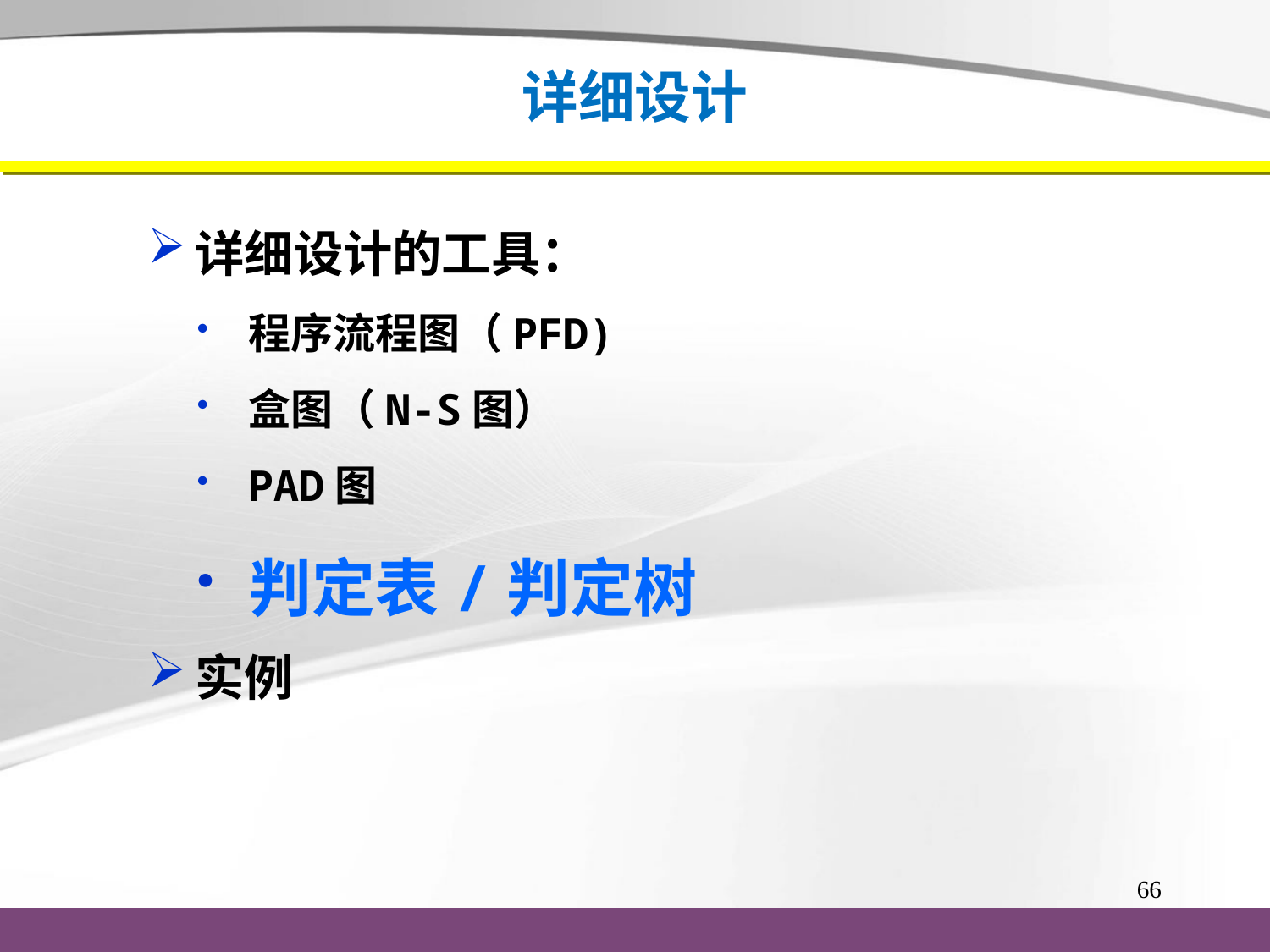

# 详细设计
详细设计的工具：
程序流程图（PFD)
盒图（N-S图）
PAD图
判定表/判定树
实例
66